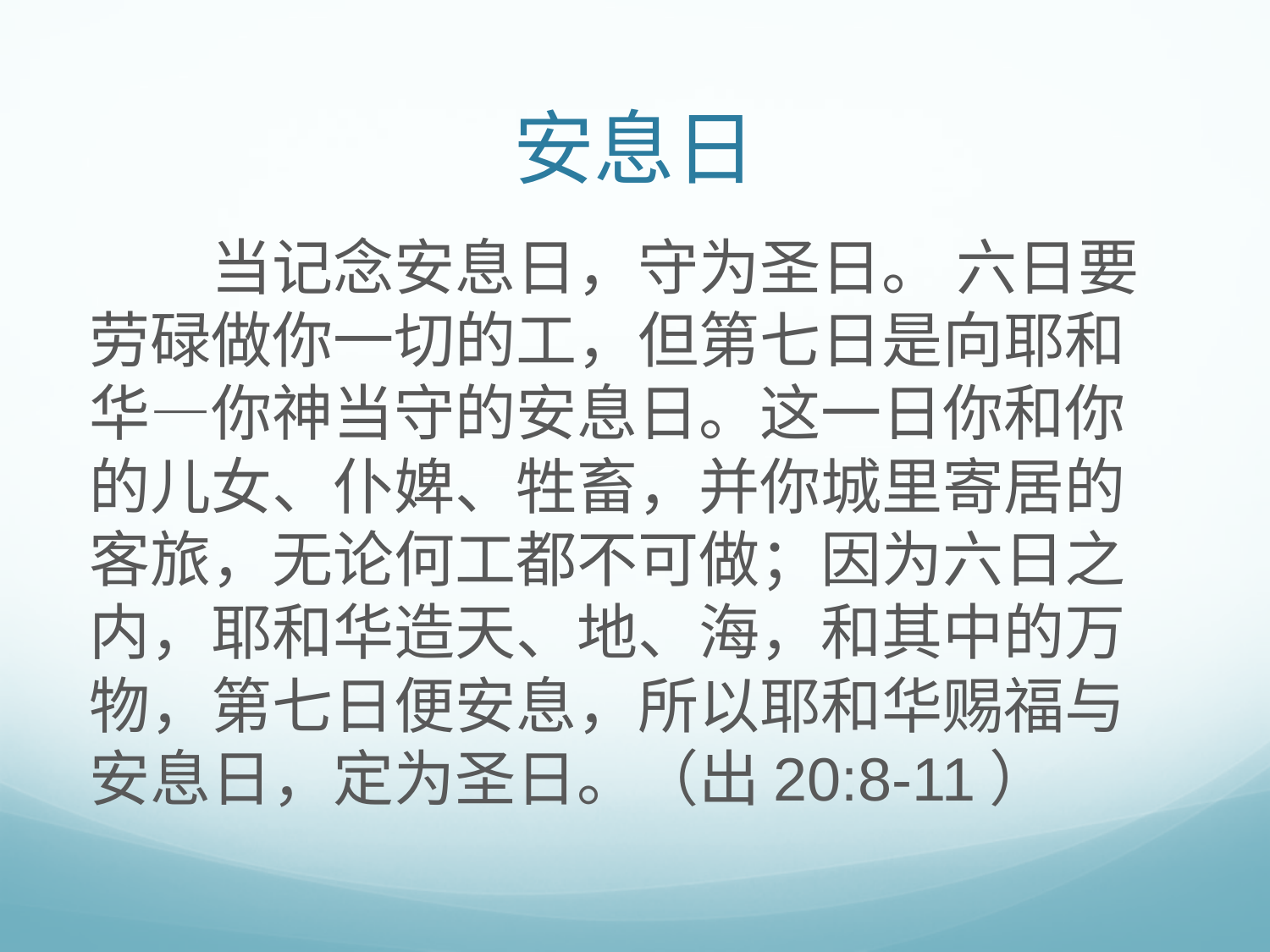

# 安息日
	当记念安息日，守为圣日。 六日要劳碌做你一切的工，但第七日是向耶和华―你神当守的安息日。这一日你和你的儿女、仆婢、牲畜，并你城里寄居的客旅，无论何工都不可做；因为六日之内，耶和华造天、地、海，和其中的万物，第七日便安息，所以耶和华赐福与安息日，定为圣日。（出20:8-11）